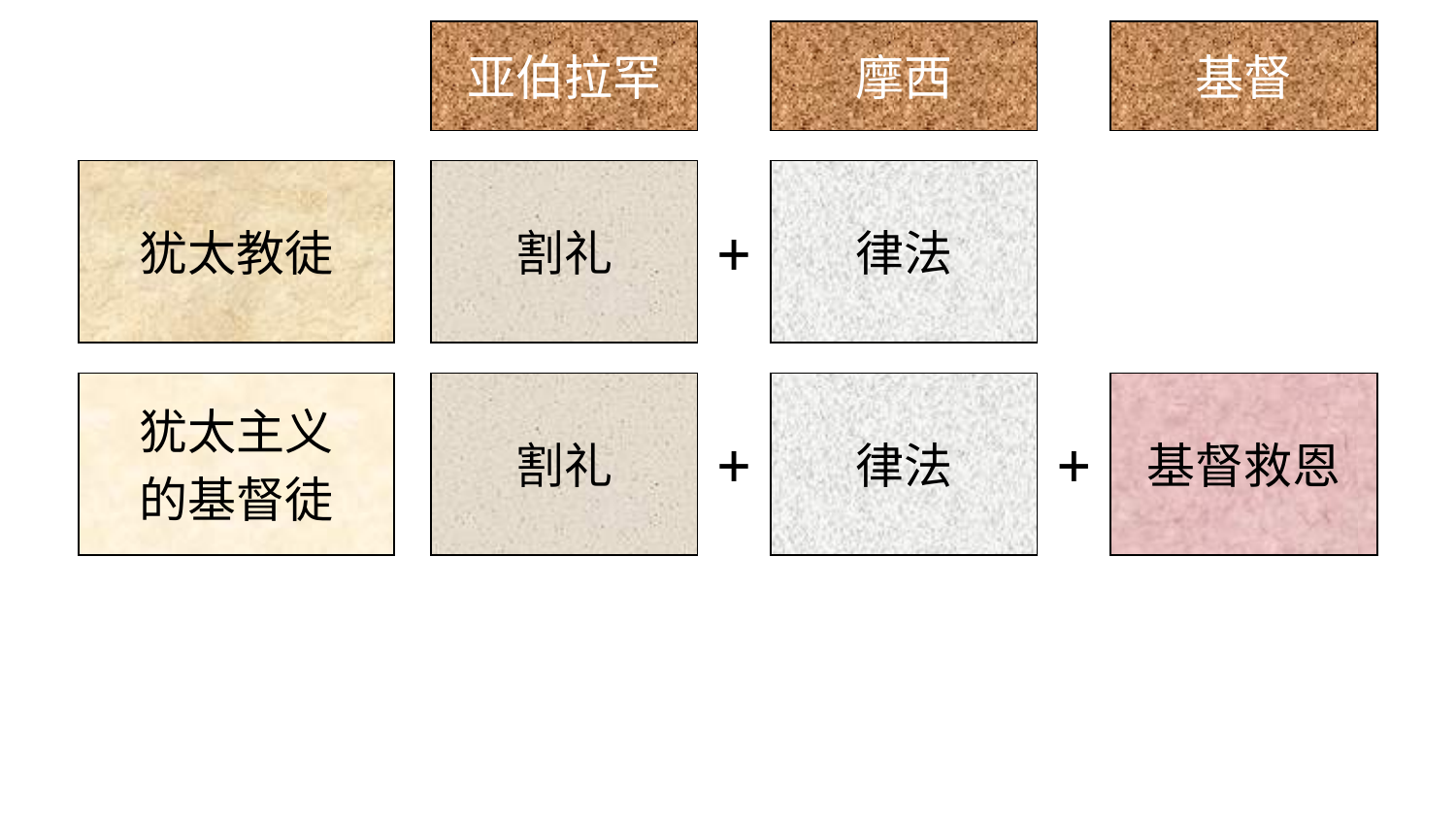

亚伯拉罕
摩西
基督
犹太教徒
割礼
+
律法
犹太主义
的基督徒
割礼
+
律法
+
基督救恩